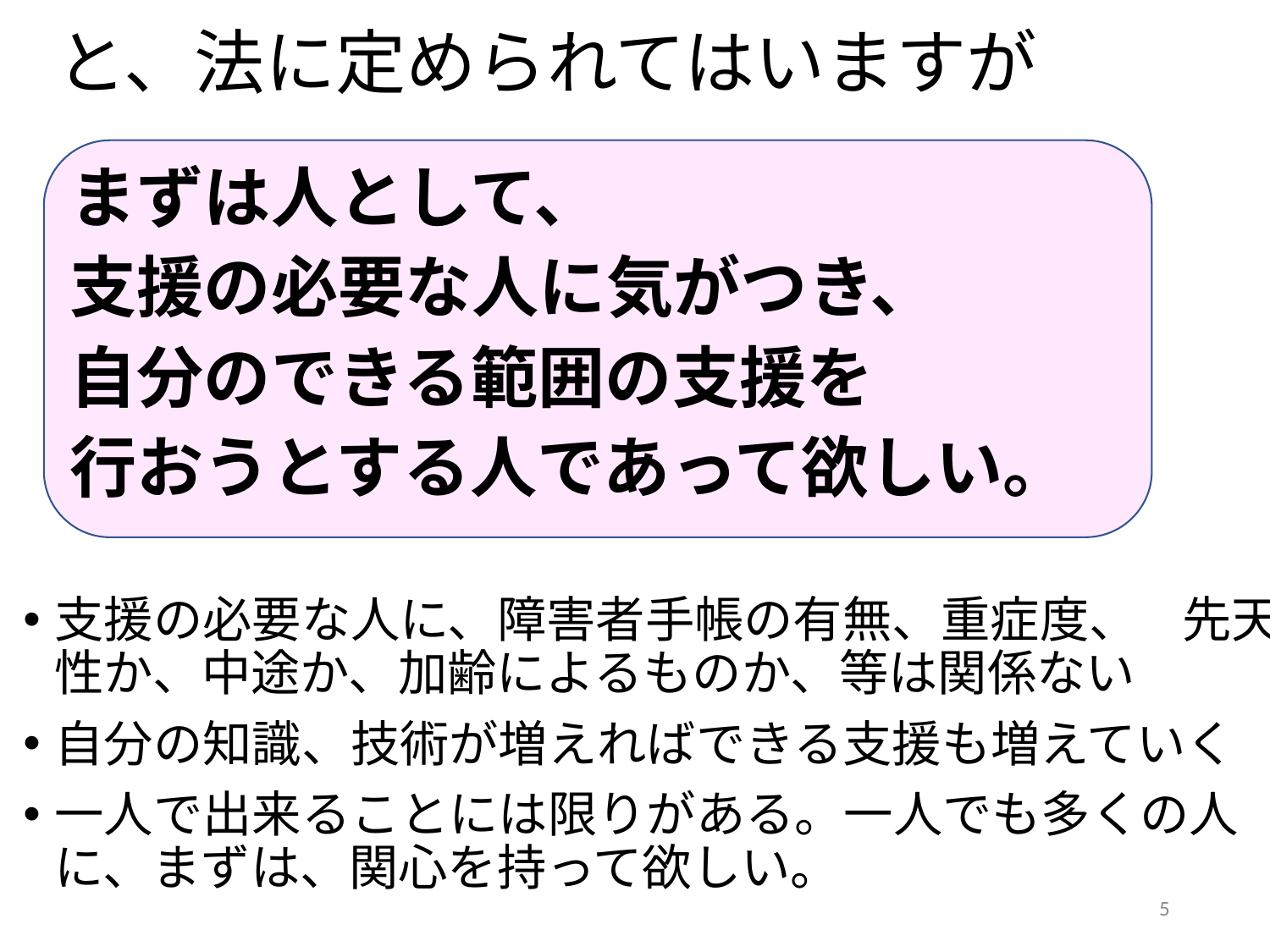

# と、法に定められてはいますが

  まずは人として、
  支援の必要な人に気がつき、
  自分のできる範囲の支援を
  行おうとする人であって欲しい。

支援の必要な人に、障害者手帳の有無、重症度、    先天性か、中途か、加齢によるものか、等は関係ない
自分の知識、技術が増えればできる支援も増えていく
一人で出来ることには限りがある。一人でも多くの人に、まずは、関心を持って欲しい。
5